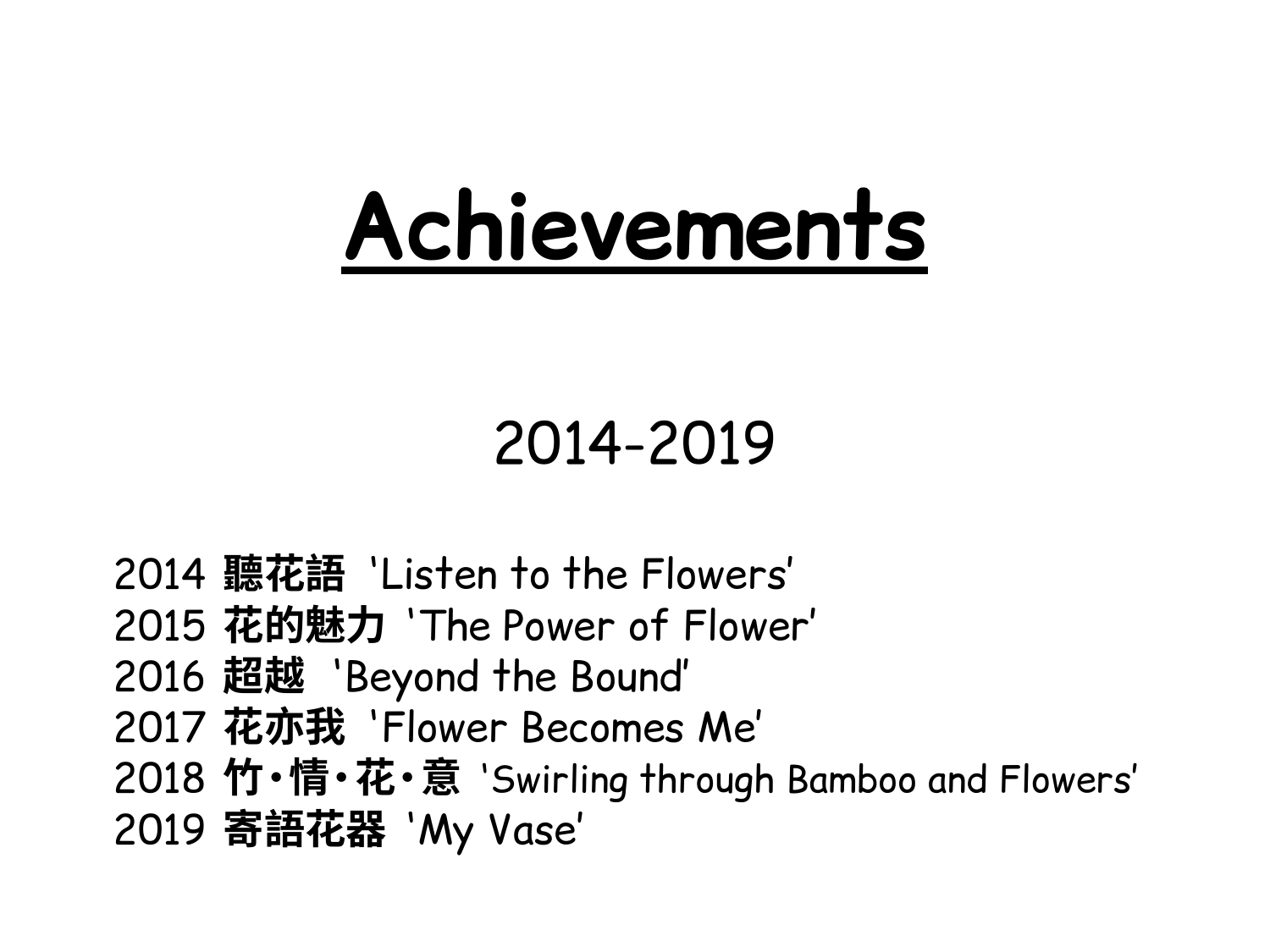

#

Achievements

2014-2019

	2014	聽花語		‘Listen to the Flowers’
	2015	花的魅力	‘The Power of Flower’
	2016	超越		‘Beyond the Bound’
	2017	花亦我		‘Flower Becomes Me’
	2018	竹•情•花•意	‘Swirling through Bamboo and Flowers’
	2019	寄語花器	‘My Vase’